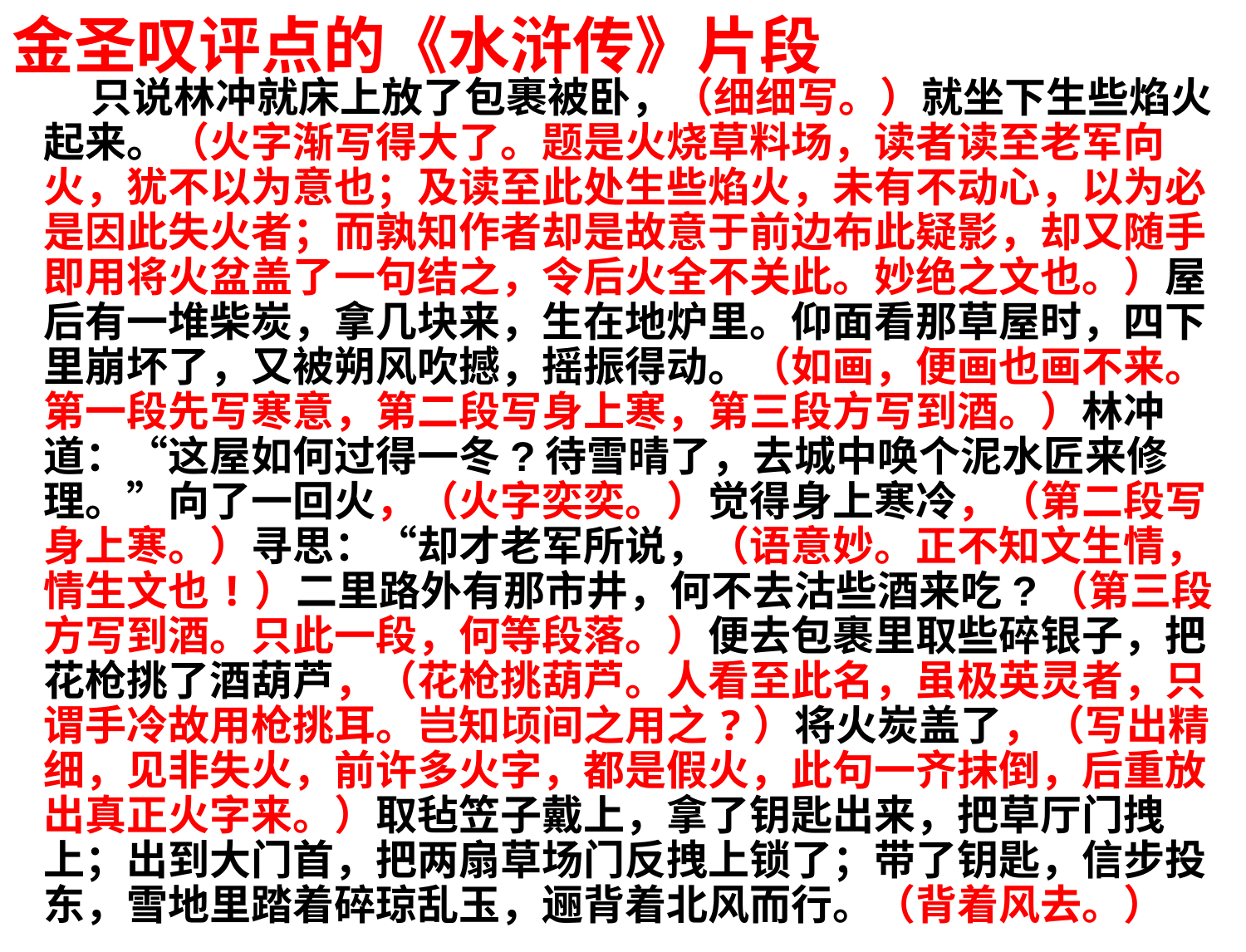

金圣叹评点的《水浒传》片段
    只说林冲就床上放了包裹被卧，（细细写。）就坐下生些焰火起来。（火字渐写得大了。题是火烧草料场，读者读至老军向火，犹不以为意也；及读至此处生些焰火，未有不动心，以为必是因此失火者；而孰知作者却是故意于前边布此疑影，却又随手即用将火盆盖了一句结之，令后火全不关此。妙绝之文也。）屋后有一堆柴炭，拿几块来，生在地炉里。仰面看那草屋时，四下里崩坏了，又被朔风吹撼，摇振得动。（如画，便画也画不来。第一段先写寒意，第二段写身上寒，第三段方写到酒。）林冲道：“这屋如何过得一冬?待雪晴了，去城中唤个泥水匠来修理。”向了一回火，（火字奕奕。）觉得身上寒冷，（第二段写身上寒。）寻思：“却才老军所说，（语意妙。正不知文生情，情生文也!）二里路外有那市井，何不去沽些酒来吃?（第三段方写到酒。只此一段，何等段落。）便去包裹里取些碎银子，把花枪挑了酒葫芦，（花枪挑葫芦。人看至此名，虽极英灵者，只谓手冷故用枪挑耳。岂知顷间之用之?）将火炭盖了，（写出精细，见非失火，前许多火字，都是假火，此句一齐抹倒，后重放出真正火字来。）取毡笠子戴上，拿了钥匙出来，把草厅门拽上；出到大门首，把两扇草场门反拽上锁了；带了钥匙，信步投东，雪地里踏着碎琼乱玉，逦背着北风而行。（背着风去。）